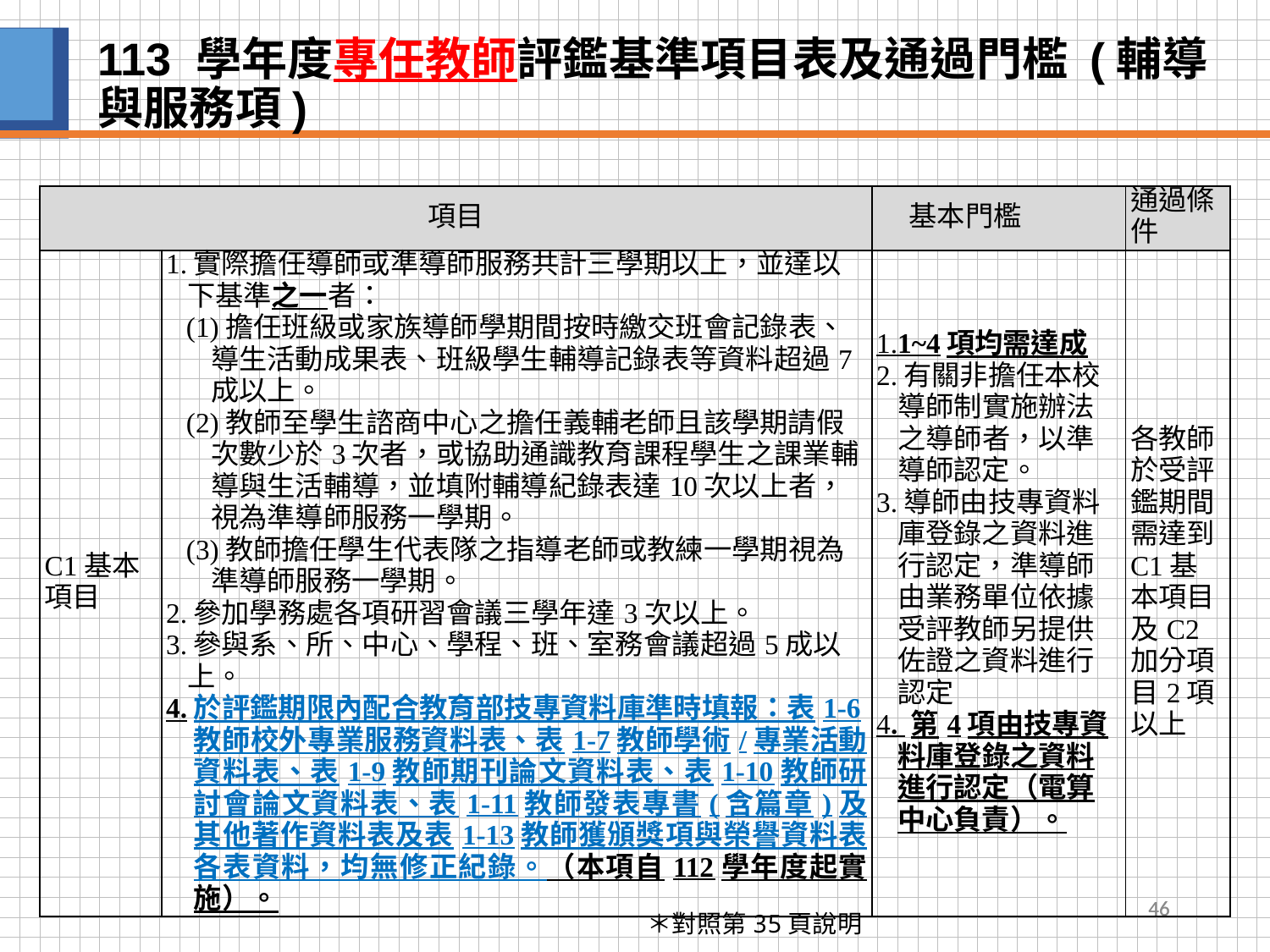

# 113 學年度專任教師評鑑基準項目表及通過門檻 (輔導與服務項)
| 項目 |  | 基本門檻 | 通過條件 |
| --- | --- | --- | --- |
| C1基本項目 | 1.實際擔任導師或準導師服務共計三學期以上，並達以下基準之一者： (1)擔任班級或家族導師學期間按時繳交班會記錄表、導生活動成果表、班級學生輔導記錄表等資料超過7成以上。 (2)教師至學生諮商中心之擔任義輔老師且該學期請假次數少於3次者，或協助通識教育課程學生之課業輔導與生活輔導，並填附輔導紀錄表達10次以上者，視為準導師服務一學期。 (3)教師擔任學生代表隊之指導老師或教練一學期視為準導師服務一學期。 2.參加學務處各項研習會議三學年達3次以上。 3.參與系、所、中心、學程、班、室務會議超過5成以上。 4.於評鑑期限內配合教育部技專資料庫準時填報：表1-6教師校外專業服務資料表、表1-7教師學術/專業活動資料表、表1-9教師期刊論文資料表、表1-10教師研討會論文資料表、表1-11教師發表專書(含篇章)及其他著作資料表及表1-13教師獲頒獎項與榮譽資料表各表資料，均無修正紀錄。（本項自112學年度起實施）。 | 1.1~4項均需達成 2.有關非擔任本校導師制實施辦法之導師者，以準導師認定。 3.導師由技專資料庫登錄之資料進行認定，準導師由業務單位依據受評教師另提供佐證之資料進行認定 4. 第4項由技專資料庫登錄之資料進行認定（電算中心負責）。 | 各教師於受評鑑期間需達到C1基本項目及C2加分項目2項以上 |
46
＊對照第35頁說明